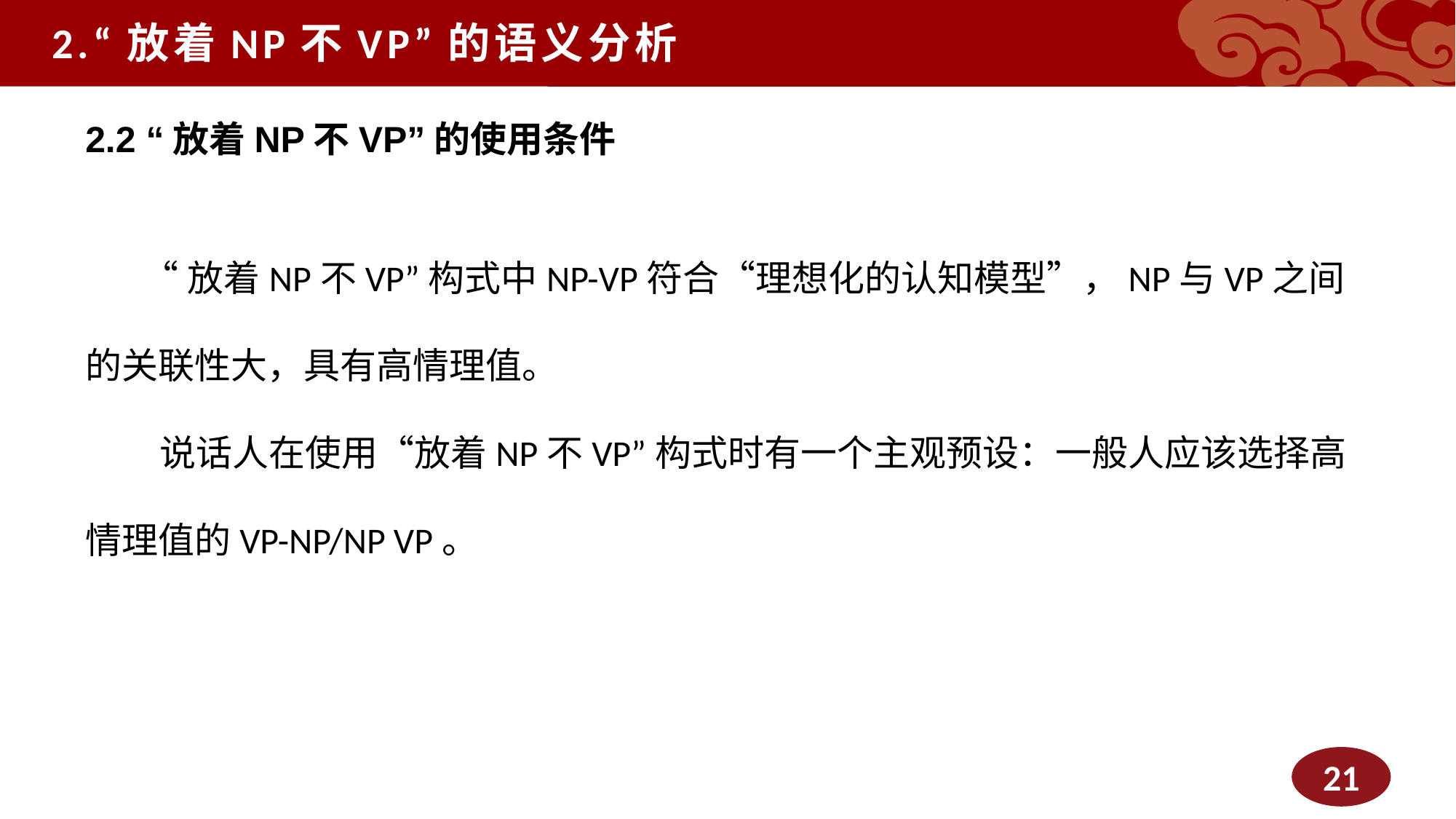

2.“放着NP不VP”的语义分析
2.2 “放着NP不VP”的使用条件
       “放着NP不VP”构式中NP-VP符合“理想化的认知模型”，NP与VP之间的关联性大，具有高情理值。
        说话人在使用“放着NP不VP”构式时有一个主观预设：一般人应该选择高情理值的VP-NP/NP VP。